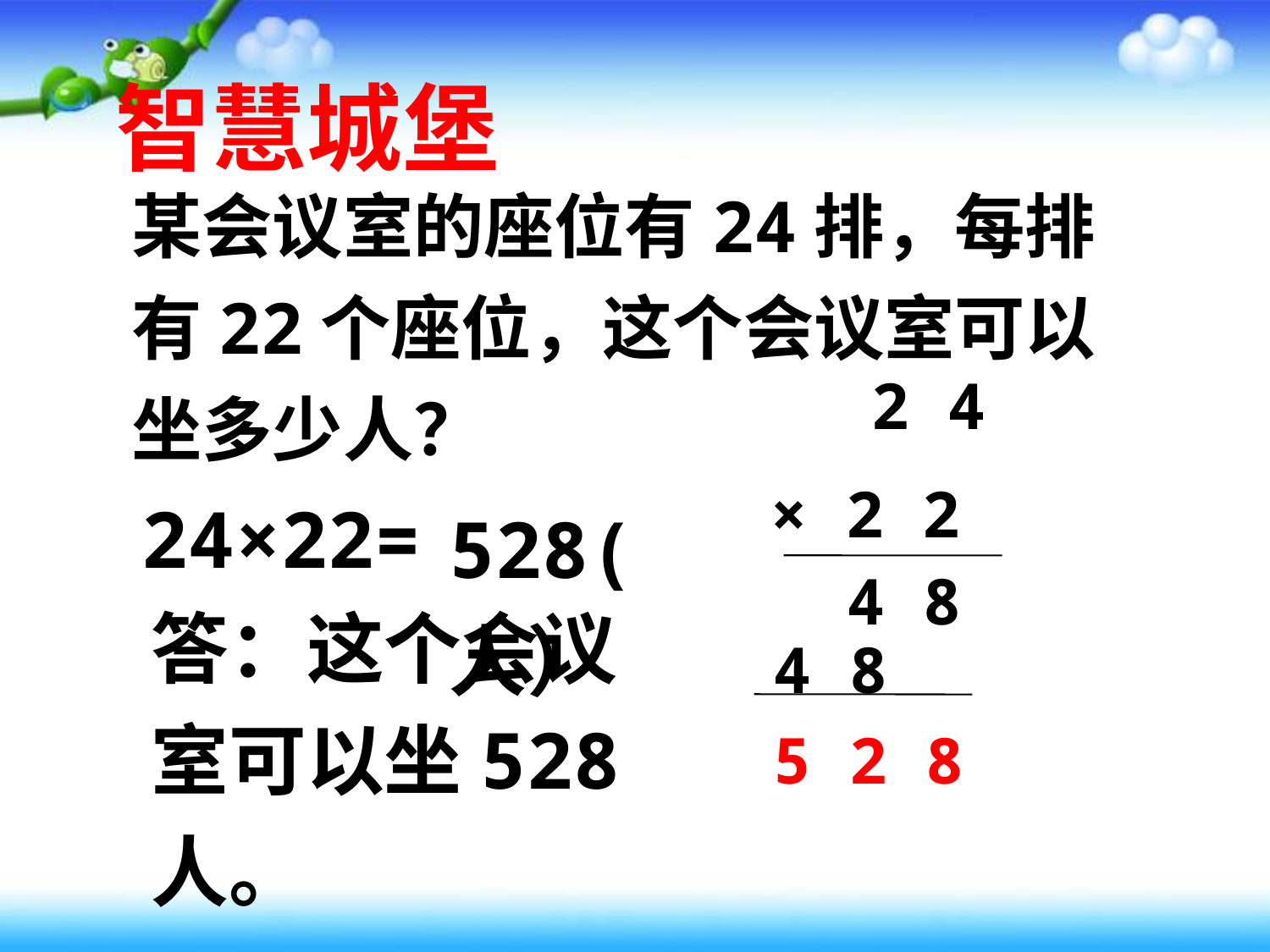

智慧城堡
某会议室的座位有24排，每排有22个座位，这个会议室可以坐多少人？
    2 4
× 2 2
24×22=
528(人）
  4 8
答：这个会议室可以坐528人。
4 8
5 2 8